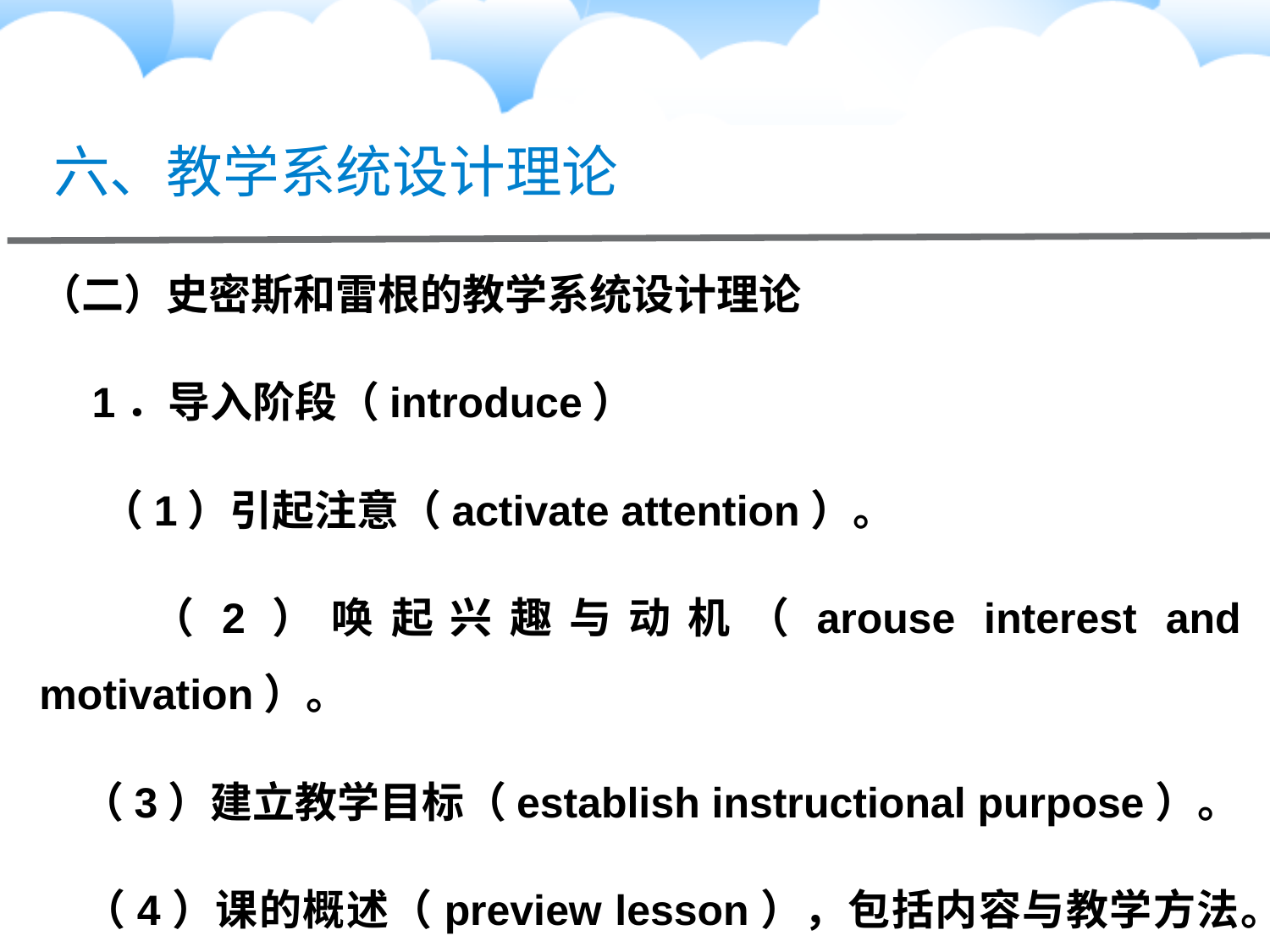

# 六、教学系统设计理论
（二）史密斯和雷根的教学系统设计理论
　1．导入阶段（introduce）
 　（1）引起注意（activate attention）。
 　（2）唤起兴趣与动机（arouse interest and motivation）。
　（3）建立教学目标（establish instructional purpose）。
　（4）课的概述（preview lesson），包括内容与教学方法。